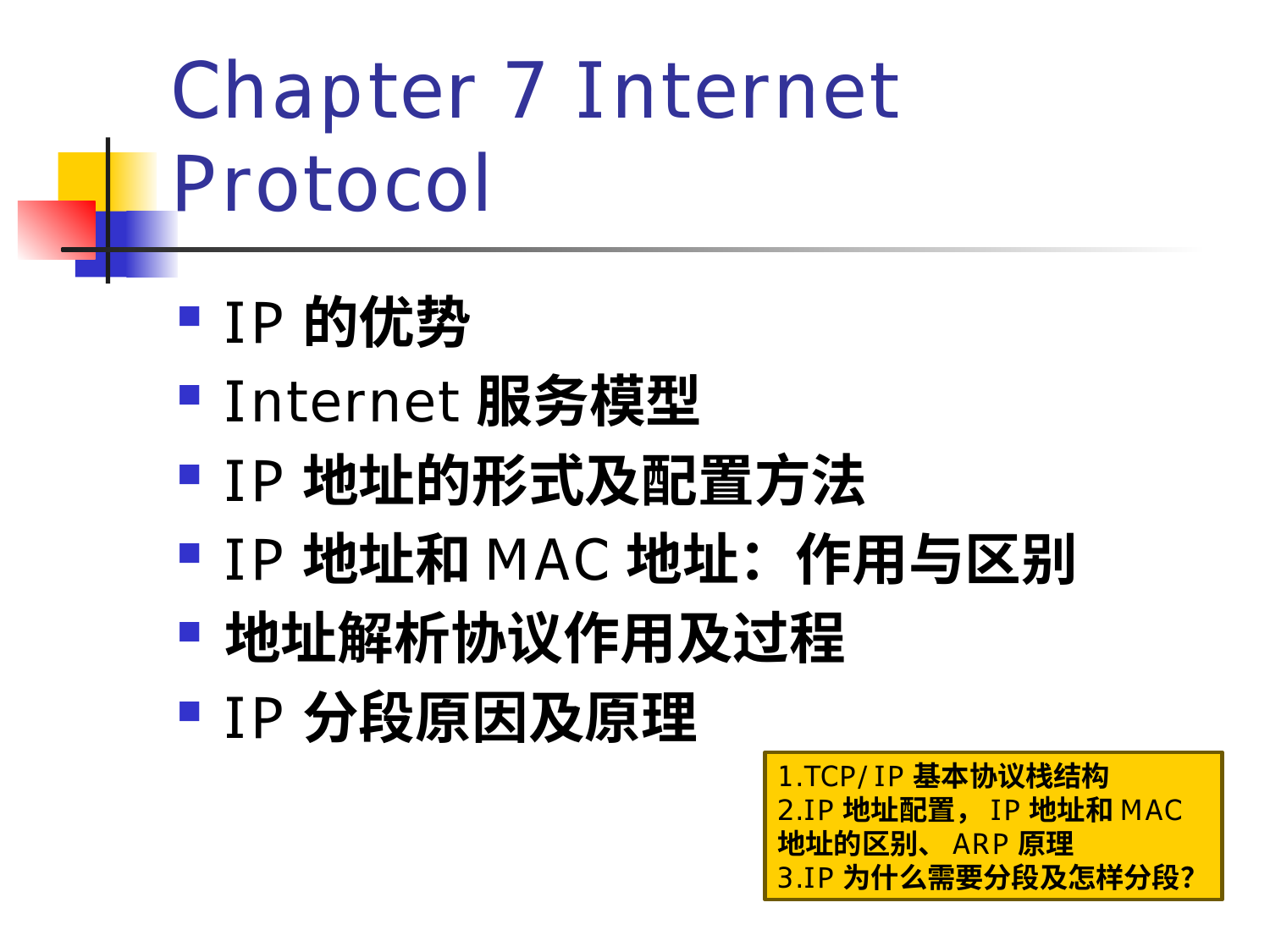

# Chapter 7 Internet Protocol
IP的优势
Internet服务模型
IP地址的形式及配置方法
IP地址和MAC地址：作用与区别
地址解析协议作用及过程
IP分段原因及原理
1.TCP/IP基本协议栈结构
2.IP地址配置，IP地址和MAC地址的区别、ARP原理
3.IP为什么需要分段及怎样分段？